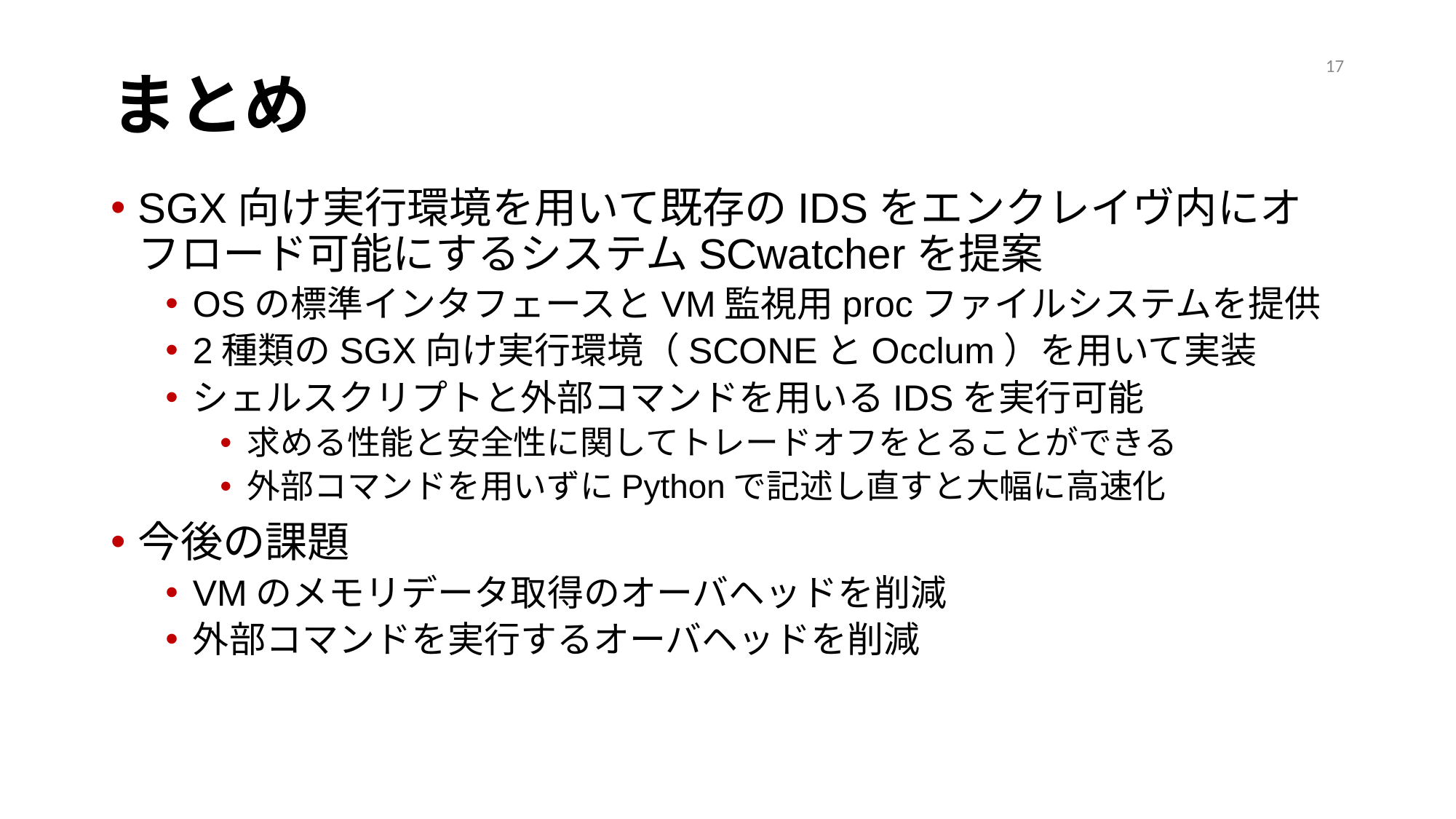

17
# まとめ
SGX向け実行環境を用いて既存のIDSをエンクレイヴ内にオフロード可能にするシステムSCwatcherを提案
OSの標準インタフェースとVM監視用procファイルシステムを提供
2種類のSGX向け実行環境（SCONEとOcclum）を用いて実装
シェルスクリプトと外部コマンドを用いるIDSを実行可能
求める性能と安全性に関してトレードオフをとることができる
外部コマンドを用いずにPythonで記述し直すと大幅に高速化
今後の課題
VMのメモリデータ取得のオーバヘッドを削減
外部コマンドを実行するオーバヘッドを削減